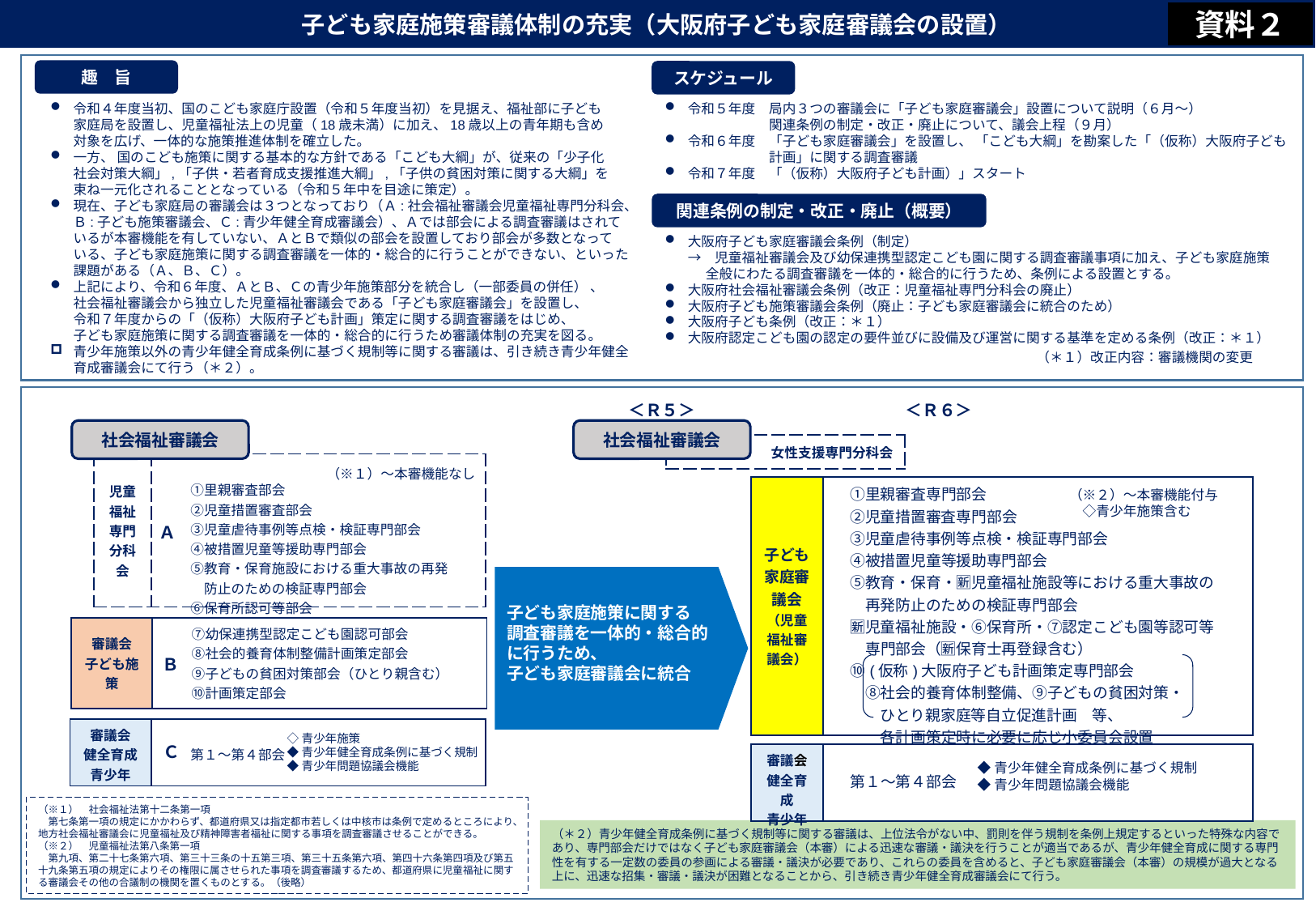

子ども家庭施策審議体制の充実（大阪府子ども家庭審議会の設置）
資料２

趣　旨
スケジュール
令和５年度　局内３つの審議会に「子ども家庭審議会」設置について説明（６月～）
　　　　　　関連条例の制定・改正・廃止について、議会上程（９月）
令和６年度　「子ども家庭審議会」を設置し、 「こども大綱」を勘案した「（仮称）大阪府子ども
　　　　　　計画」に関する調査審議
令和７年度　「（仮称）大阪府子ども計画）」スタート
令和４年度当初、国のこども家庭庁設置（令和５年度当初）を見据え、福祉部に子ども
家庭局を設置し、児童福祉法上の児童（18歳未満）に加え、18歳以上の青年期も含め
対象を広げ、一体的な施策推進体制を確立した。
一方、 国のこども施策に関する基本的な方針である「こども大綱」が、従来の「少子化
社会対策大綱」,「子供・若者育成支援推進大綱」,「子供の貧困対策に関する大綱」を
束ね一元化されることとなっている（令和５年中を目途に策定）。
現在、子ども家庭局の審議会は３つとなっており（Ａ:社会福祉審議会児童福祉専門分科会、Ｂ:子ども施策審議会、Ｃ:青少年健全育成審議会）、Ａでは部会による調査審議はされて
いるが本審機能を有していない、ＡとＢで類似の部会を設置しており部会が多数となって
いる、子ども家庭施策に関する調査審議を一体的・総合的に行うことができない、といった課題がある（Ａ、Ｂ、Ｃ）。
上記により、令和６年度、ＡとＢ、Ｃの青少年施策部分を統合し（一部委員の併任） 、
社会福祉審議会から独立した児童福祉審議会である「子ども家庭審議会」を設置し、
令和７年度からの「（仮称）大阪府子ども計画」策定に関する調査審議をはじめ、
子ども家庭施策に関する調査審議を一体的・総合的に行うため審議体制の充実を図る。
青少年施策以外の青少年健全育成条例に基づく規制等に関する審議は、引き続き青少年健全育成審議会にて行う（＊２）。
関連条例の制定・改正・廃止（概要）
大阪府子ども家庭審議会条例（制定）
→　児童福祉審議会及び幼保連携型認定こども園に関する調査審議事項に加え、子ども家庭施策
　　　全般にわたる調査審議を一体的・総合的に行うため、条例による設置とする。
大阪府社会福祉審議会条例（改正：児童福祉専門分科会の廃止）
大阪府子ども施策審議会条例（廃止：子ども家庭審議会に統合のため）
大阪府子ども条例（改正：＊１）
大阪府認定こども園の認定の要件並びに設備及び運営に関する基準を定める条例（改正：＊１）

（＊１）改正内容：審議機関の変更

＜Ｒ５＞
＜Ｒ６＞
社会福祉審議会
社会福祉審議会
| 女性支援専門分科会 |
| --- |
| 児童福祉専門分科会 | ①里親審査部会 　　②児童措置審査部会 　　③児童虐待事例等点検・検証専門部会 　　④被措置児童等援助専門部会 　　⑤教育・保育施設における重大事故の再発 　　　防止のための検証専門部会 　　⑥保育所認可等部会 |
| --- | --- |
（※１）～本審機能なし
| 子ども家庭審議会（児童福祉審議会） | ①里親審査専門部会 　②児童措置審査専門部会 　③児童虐待事例等点検・検証専門部会 　④被措置児童等援助専門部会 　⑤教育・保育・🈟児童福祉施設等における重大事故の 　　再発防止のための検証専門部会 　🈟児童福祉施設・⑥保育所・⑦認定こども園等認可等 　　専門部会（🈟保育士再登録含む） 　⑩(仮称)大阪府子ども計画策定専門部会 　　⑧社会的養育体制整備、⑨子どもの貧困対策・ 　　　ひとり親家庭等自立促進計画　等、 　　　各計画策定時に必要に応じ小委員会設置 |
| --- | --- |
（※２）～本審機能付与
　◇青少年施策含む

Ａ

子ども家庭施策に関する
調査審議を一体的・総合的に行うため、
子ども家庭審議会に統合

| 審議会 子ども施策 | ⑦幼保連携型認定こども園認可部会 　　⑧社会的養育体制整備計画策定部会 　　⑨子どもの貧困対策部会（ひとり親含む） 　　⑩計画策定部会 |
| --- | --- |
Ｂ

| 審議会 健全育成 青少年 | 第１～第４部会 |
| --- | --- |
◇青少年施策
◆青少年健全育成条例に基づく規制
◆青少年問題協議会機能
Ｃ
| 審議会 健全育成 青少年 | 第１～第４部会 |
| --- | --- |
◆青少年健全育成条例に基づく規制
◆青少年問題協議会機能
（※１）　社会福祉法第十二条第一項
　第七条第一項の規定にかかわらず、都道府県又は指定都市若しくは中核市は条例で定めるところにより、地方社会福祉審議会に児童福祉及び精神障害者福祉に関する事項を調査審議させることができる。
（※２）　児童福祉法第八条第一項
　第九項、第二十七条第六項、第三十三条の十五第三項、第三十五条第六項、第四十六条第四項及び第五十九条第五項の規定によりその権限に属させられた事項を調査審議するため、都道府県に児童福祉に関する審議会その他の合議制の機関を置くものとする。（後略）
（＊２）青少年健全育成条例に基づく規制等に関する審議は、上位法令がない中、罰則を伴う規制を条例上規定するといった特殊な内容であり、専門部会だけではなく子ども家庭審議会（本審）による迅速な審議・議決を行うことが適当であるが、青少年健全育成に関する専門性を有する一定数の委員の参画による審議・議決が必要であり、これらの委員を含めると、子ども家庭審議会（本審）の規模が過大となる上に、迅速な招集・審議・議決が困難となることから、引き続き青少年健全育成審議会にて行う。